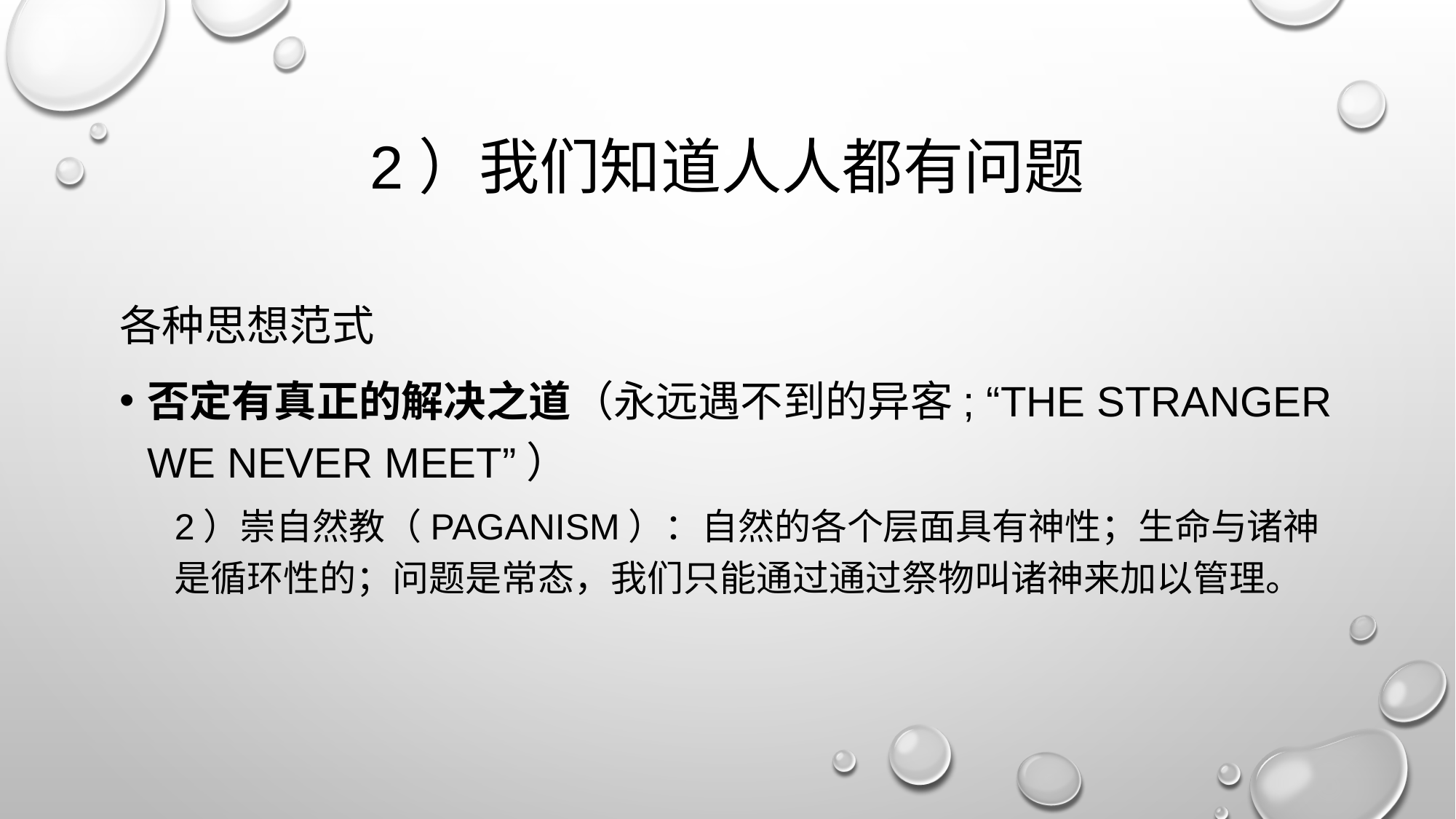

# 2）我们知道人人都有问题
各种思想范式
否定有真正的解决之道（永远遇不到的异客; “The Stranger we never meet”）
2）崇自然教（Paganism）：自然的各个层面具有神性；生命与诸神是循环性的；问题是常态，我们只能通过通过祭物叫诸神来加以管理。